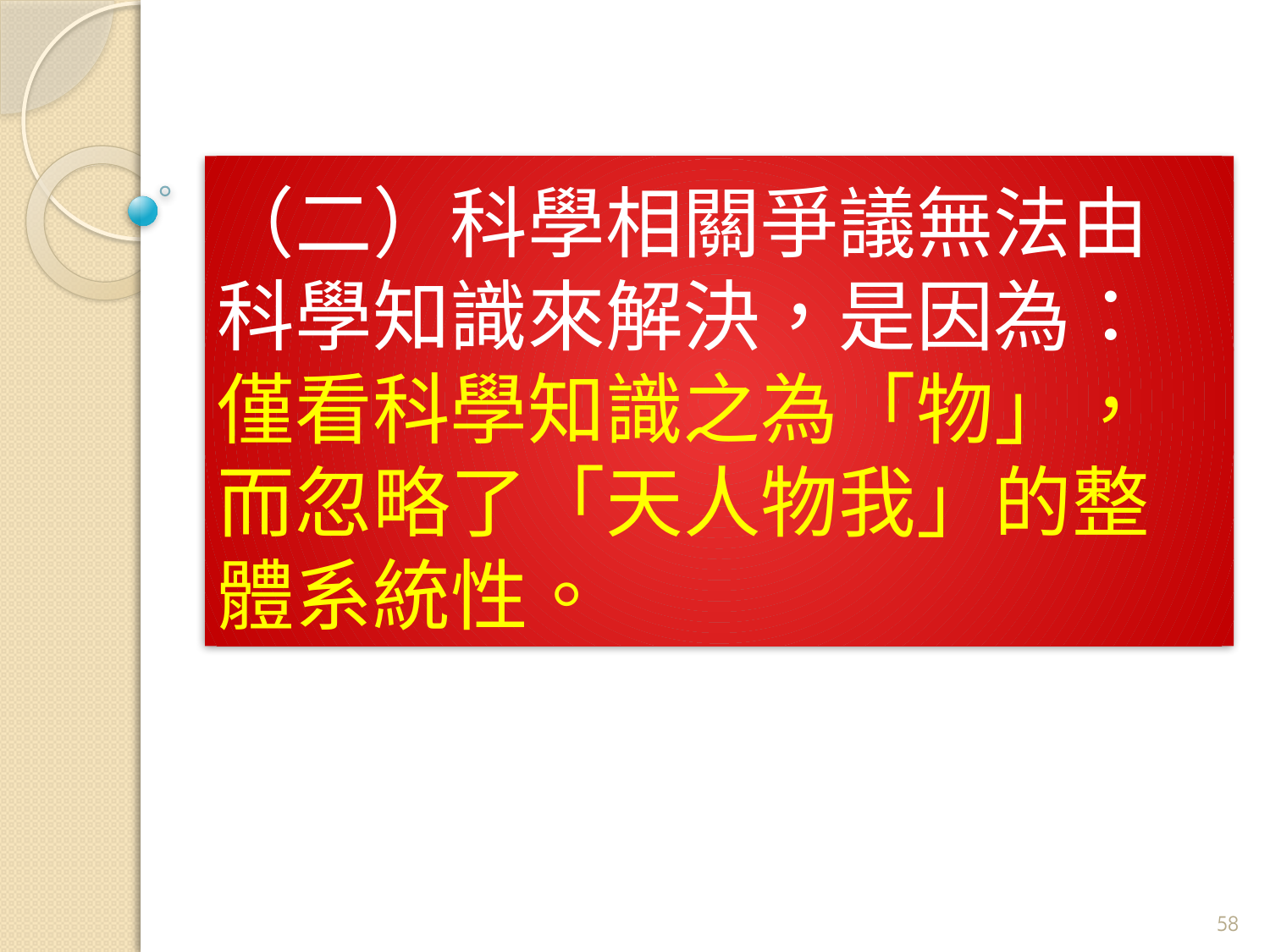

# （二）科學相關爭議無法由科學知識來解決，是因為：僅看科學知識之為「物」，而忽略了「天人物我」的整體系統性。
58